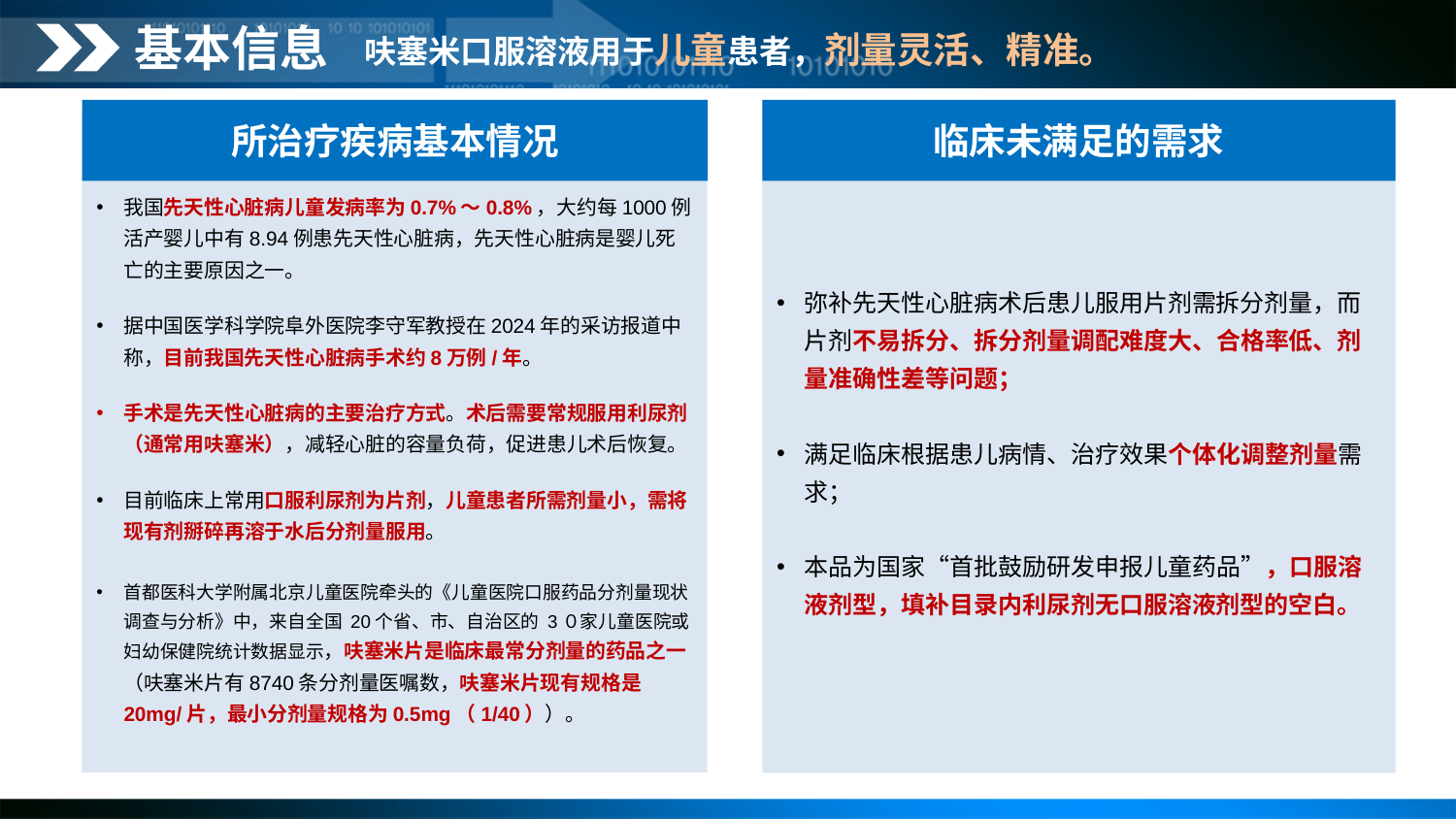

基本信息
呋塞米口服溶液用于儿童患者，剂量灵活、精准。

所治疗疾病基本情况

临床未满足的需求

我国先天性心脏病儿童发病率为0.7%～0.8%，大约每1000例活产婴儿中有8.94例患先天性心脏病，先天性心脏病是婴儿死亡的主要原因之一。

据中国医学科学院阜外医院李守军教授在2024年的采访报道中称，目前我国先天性心脏病手术约8万例/年。

手术是先天性心脏病的主要治疗方式。术后需要常规服用利尿剂（通常用呋塞米），减轻心脏的容量负荷，促进患儿术后恢复。

目前临床上常用口服利尿剂为片剂，儿童患者所需剂量小，需将现有剂掰碎再溶于水后分剂量服用。

首都医科大学附属北京儿童医院牵头的《儿童医院口服药品分剂量现状调查与分析》中，来自全国 20个省、市、自治区的 3０家儿童医院或妇幼保健院统计数据显示，呋塞米片是临床最常分剂量的药品之一（呋塞米片有8740条分剂量医嘱数，呋塞米片现有规格是20mg/片，最小分剂量规格为0.5mg（1/40））。
弥补先天性心脏病术后患儿服用片剂需拆分剂量，而片剂不易拆分、拆分剂量调配难度大、合格率低、剂量准确性差等问题；

满足临床根据患儿病情、治疗效果个体化调整剂量需求；

本品为国家“首批鼓励研发申报儿童药品”，口服溶液剂型，填补目录内利尿剂无口服溶液剂型的空白。